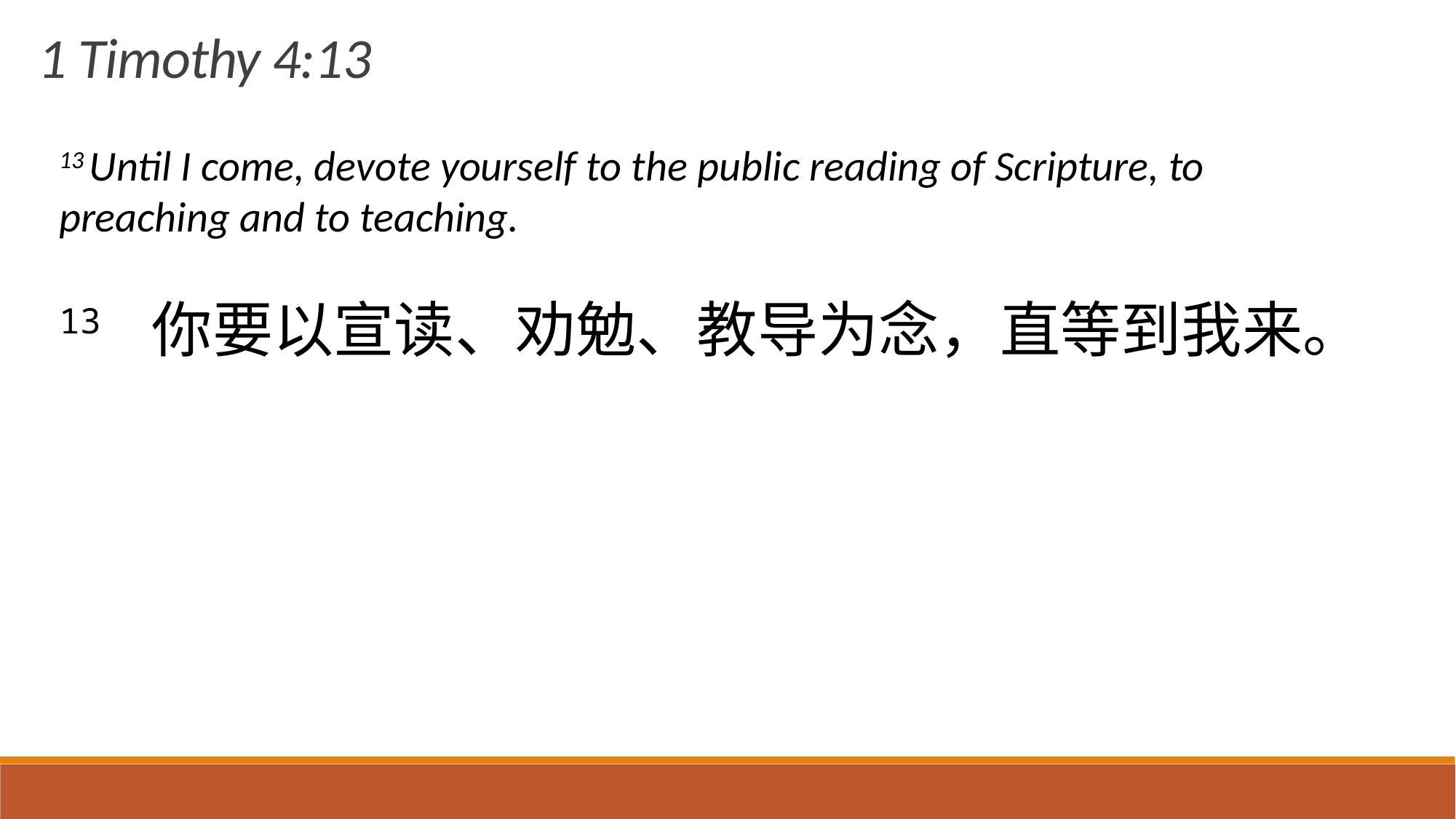

1 Timothy 4:13
13 Until I come, devote yourself to the public reading of Scripture, to preaching and to teaching.

13 你要以宣读、劝勉、教导为念，直等到我来。